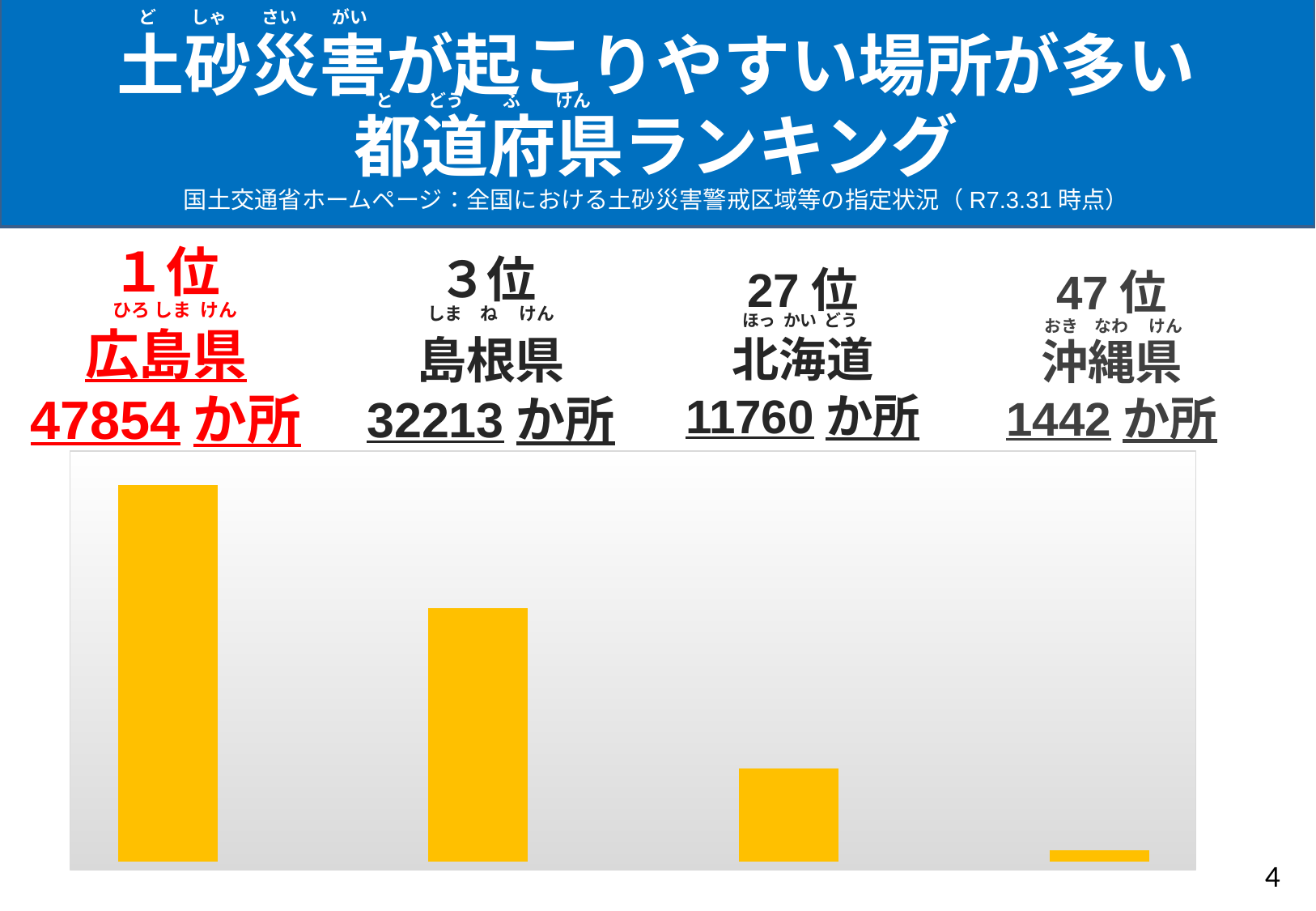

ど　　しゃ　　さい　　がい
土砂災害が起こりやすい場所が多い
都道府県ランキング
国土交通省ホームページ：全国における土砂災害警戒区域等の指定状況（R7.3.31時点）
 と　　どう　 　ふ　　けん
１位
 ひろ しま  けん
広島県
47854か所
３位
 しま　ね　 けん
島根県
32213か所
27位
 ほっ  かい  どう
北海道
11760か所
47位
 おき　なわ　 けん
沖縄県
1442か所

### Chart

| Category |  |
|---|---|
|  | 47854.0 |
|  | None |
|  | 32213.0 |
|  | None |
|  | 11760.0 |
|  | None |
|  | 1442.0 |
4